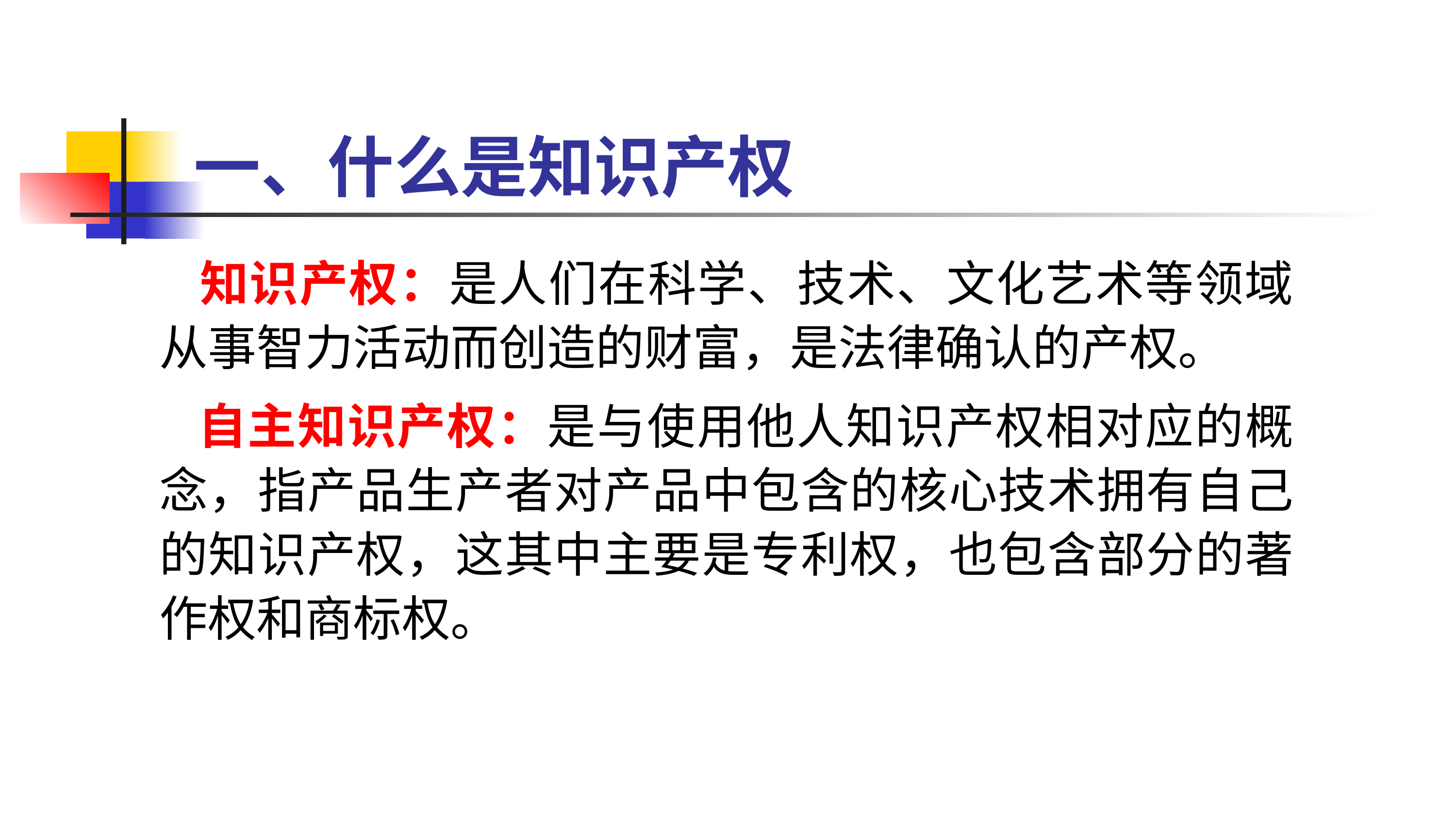

# 一、什么是知识产权
      知识产权：是人们在科学、技术、文化艺术等领域从事智力活动而创造的财富，是法律确认的产权。
     自主知识产权：是与使用他人知识产权相对应的概念，指产品生产者对产品中包含的核心技术拥有自己的知识产权，这其中主要是专利权，也包含部分的著作权和商标权。